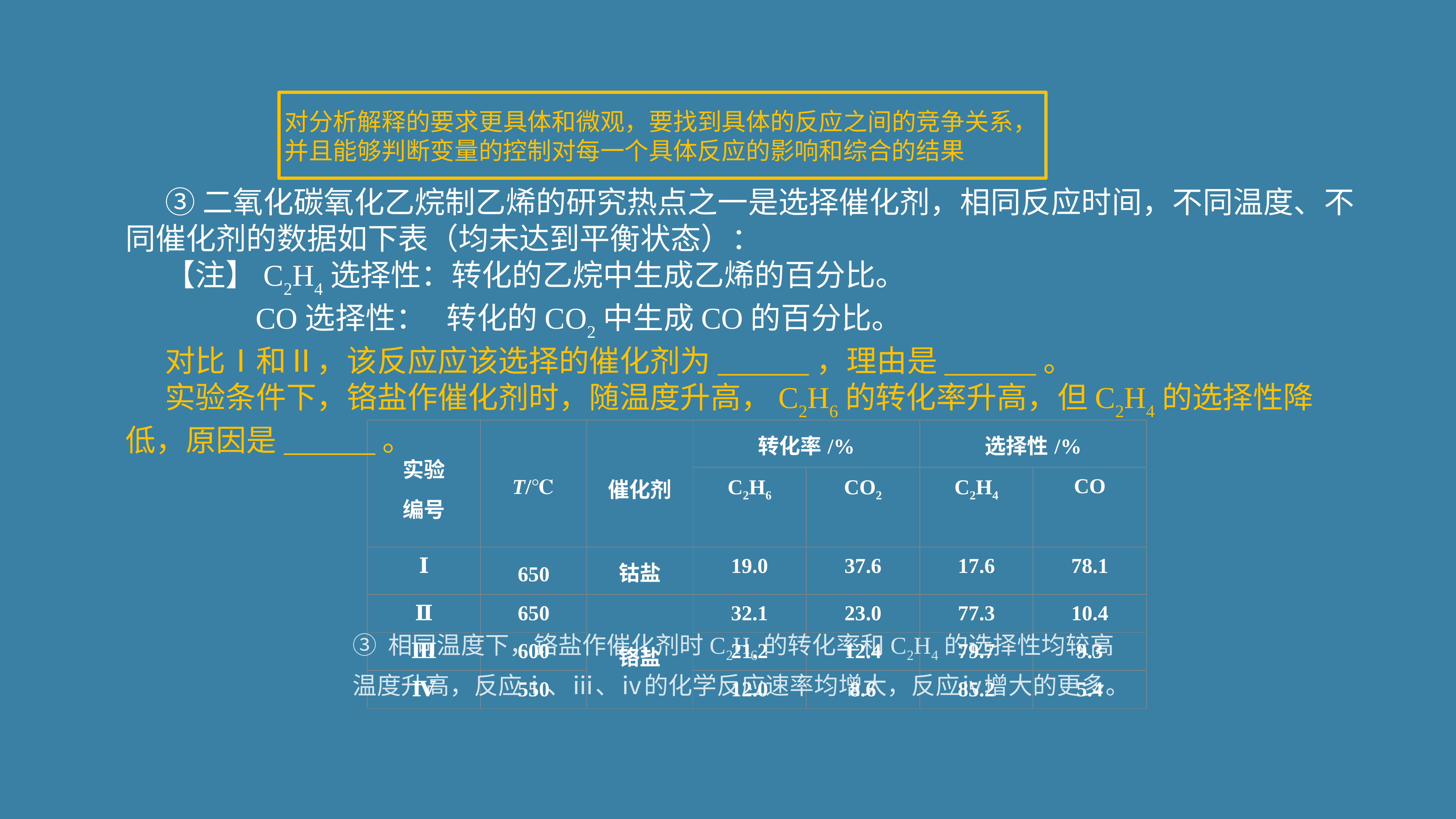

对分析解释的要求更具体和微观，要找到具体的反应之间的竞争关系，并且能够判断变量的控制对每一个具体反应的影响和综合的结果
③二氧化碳氧化乙烷制乙烯的研究热点之一是选择催化剂，相同反应时间，不同温度、不同催化剂的数据如下表（均未达到平衡状态）：
【注】C2H4选择性：转化的乙烷中生成乙烯的百分比。
            CO选择性：   转化的CO2中生成CO的百分比。
对比Ⅰ和Ⅱ，该反应应该选择的催化剂为______，理由是______。
实验条件下，铬盐作催化剂时，随温度升高，C2H6的转化率升高，但C2H4的选择性降低，原因是______。
| 实验 编号 | T/℃ | 催化剂 | 转化率/% |  | 选择性/% |  |
| --- | --- | --- | --- | --- | --- | --- |
|  |  |  | C2H6 | CO2 | C2H4 | CO |
| Ⅰ | 650 | 钴盐 | 19.0 | 37.6 | 17.6 | 78.1 |
| Ⅱ | 650 | 铬盐 | 32.1 | 23.0 | 77.3 | 10.4 |
| Ⅲ | 600 |  | 21.2 | 12.4 | 79.7 | 9.3 |
| Ⅳ | 550 |  | 12.0 | 8.6 | 85.2 | 5.4 |
③ 相同温度下，铬盐作催化剂时C2H6的转化率和C2H4的选择性均较高
温度升高，反应ⅰ、ⅲ、ⅳ的化学反应速率均增大，反应ⅳ增大的更多。